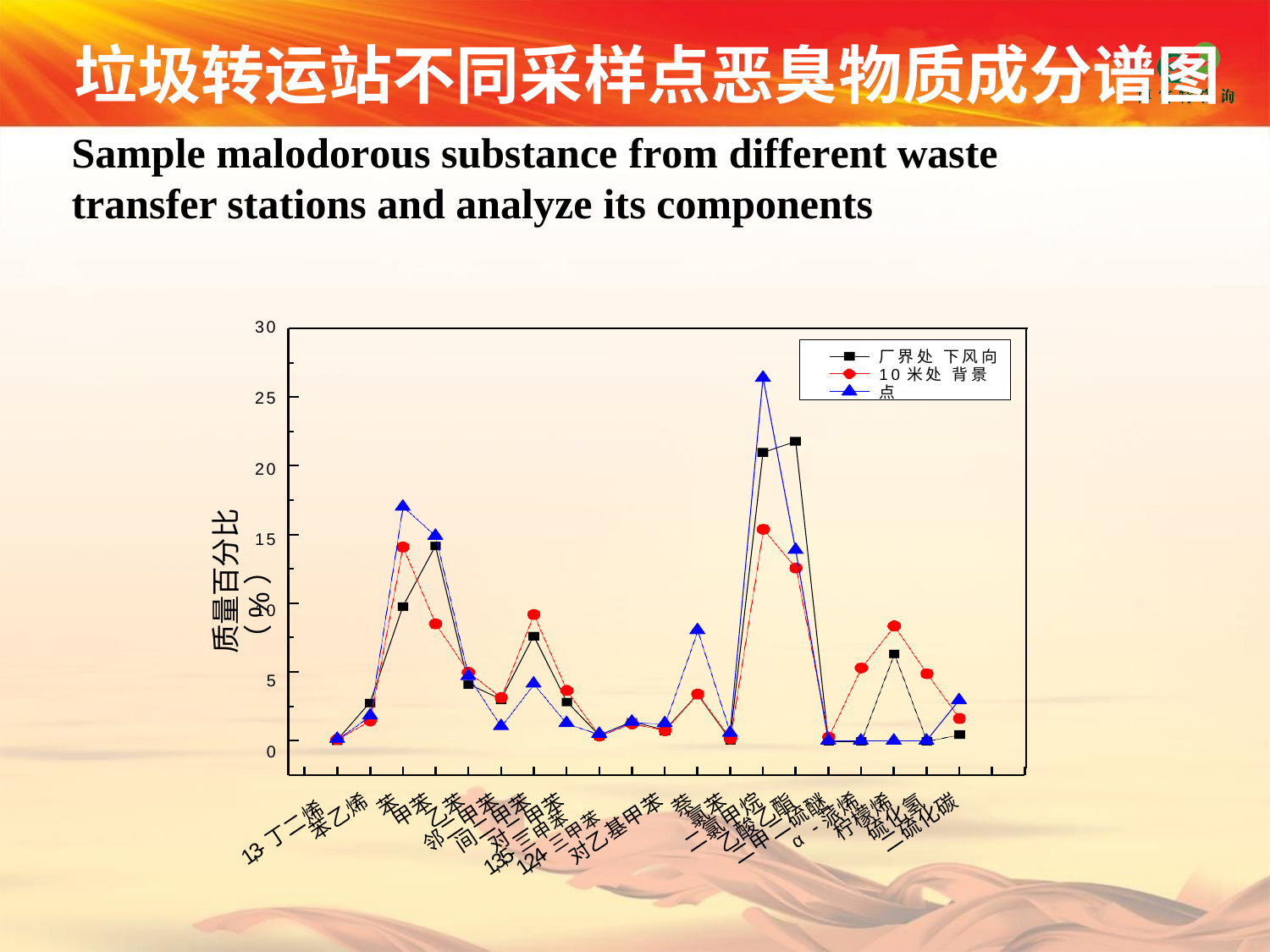

# 垃圾转运站不同采样点恶臭物质成分谱图
Sample malodorous substance from different waste transfer stations and analyze its components
30

25

20

15

10

5

0

厂界处 下风向10米处 背景点

质量百分比（%）

苯
萘
甲苯
乙苯
氯苯
-蒎烯
苯乙烯
柠檬烯
硫化氢
邻二甲苯
间二甲苯
对二甲苯
二氯甲烷
乙酸乙酯
二硫化碳
对乙基甲苯
二甲二硫醚
1,3-丁二烯
1,3,5-三甲苯
1,2,4-三甲苯
α